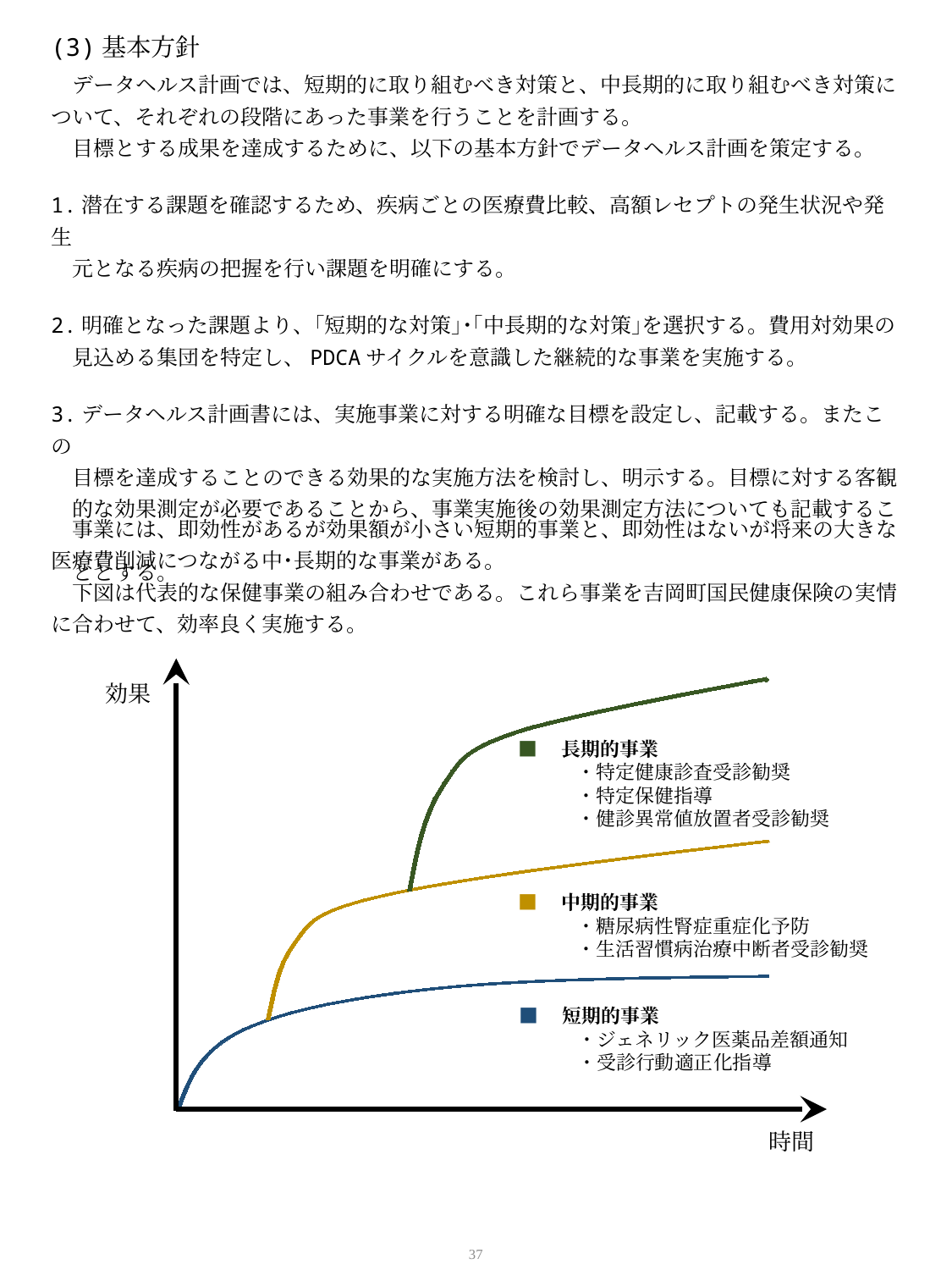

(3)基本方針
　データヘルス計画では、短期的に取り組むべき対策と、中長期的に取り組むべき対策について、それぞれの段階にあった事業を行うことを計画する。
　目標とする成果を達成するために、以下の基本方針でデータヘルス計画を策定する。

1.潜在する課題を確認するため、疾病ごとの医療費比較、高額レセプトの発生状況や発生
　元となる疾病の把握を行い課題を明確にする。

2.明確となった課題より、｢短期的な対策｣･｢中長期的な対策｣を選択する。費用対効果の
　見込める集団を特定し、PDCAサイクルを意識した継続的な事業を実施する。

3.データヘルス計画書には、実施事業に対する明確な目標を設定し、記載する。またこの
　目標を達成することのできる効果的な実施方法を検討し、明示する。目標に対する客観
　的な効果測定が必要であることから、事業実施後の効果測定方法についても記載するこ
　ととする。
　事業には、即効性があるが効果額が小さい短期的事業と、即効性はないが将来の大きな医療費削減につながる中･長期的な事業がある。
　下図は代表的な保健事業の組み合わせである。これら事業を吉岡町国民健康保険の実情に合わせて、効率良く実施する。

効果
■　長期的事業
　　　・特定健康診査受診勧奨
　　　・特定保健指導
　　　・健診異常値放置者受診勧奨

■　中期的事業
　　　・糖尿病性腎症重症化予防
　　　・生活習慣病治療中断者受診勧奨

■　短期的事業
　　　・ジェネリック医薬品差額通知
　　　・受診行動適正化指導

時間
37